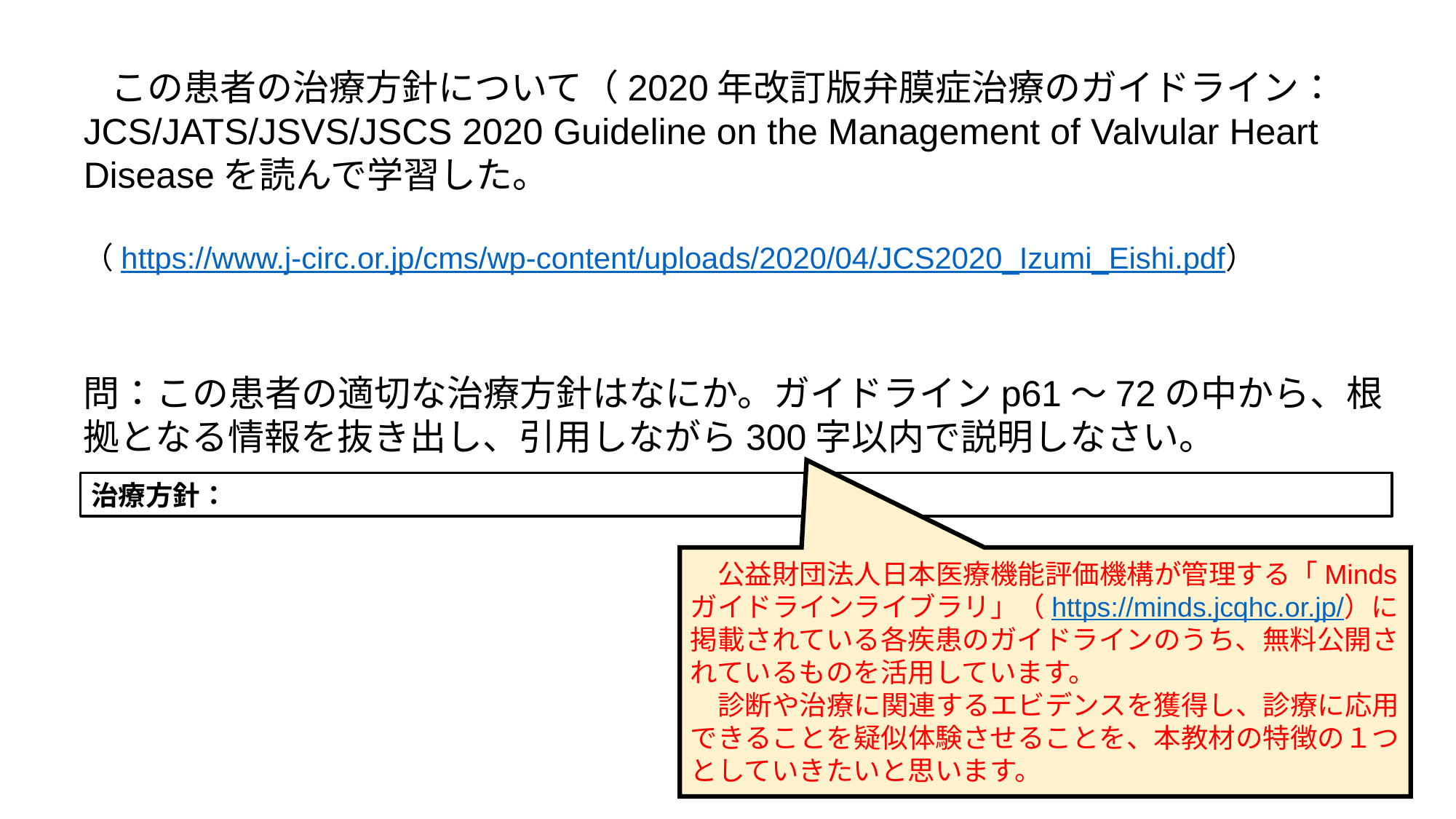

この患者の治療方針について（2020年改訂版弁膜症治療のガイドライン：JCS/JATS/JSVS/JSCS 2020 Guideline on the Management of Valvular Heart Diseaseを読んで学習した。

（https://www.j-circ.or.jp/cms/wp-content/uploads/2020/04/JCS2020_Izumi_Eishi.pdf）

問：この患者の適切な治療方針はなにか。ガイドラインp61～72の中から、根拠となる情報を抜き出し、引用しながら300字以内で説明しなさい。
治療方針：
　公益財団法人日本医療機能評価機構が管理する「Mindsガイドラインライブラリ」（https://minds.jcqhc.or.jp/）に掲載されている各疾患のガイドラインのうち、無料公開されているものを活用しています。
　診断や治療に関連するエビデンスを獲得し、診療に応用できることを疑似体験させることを、本教材の特徴の１つとしていきたいと思います。